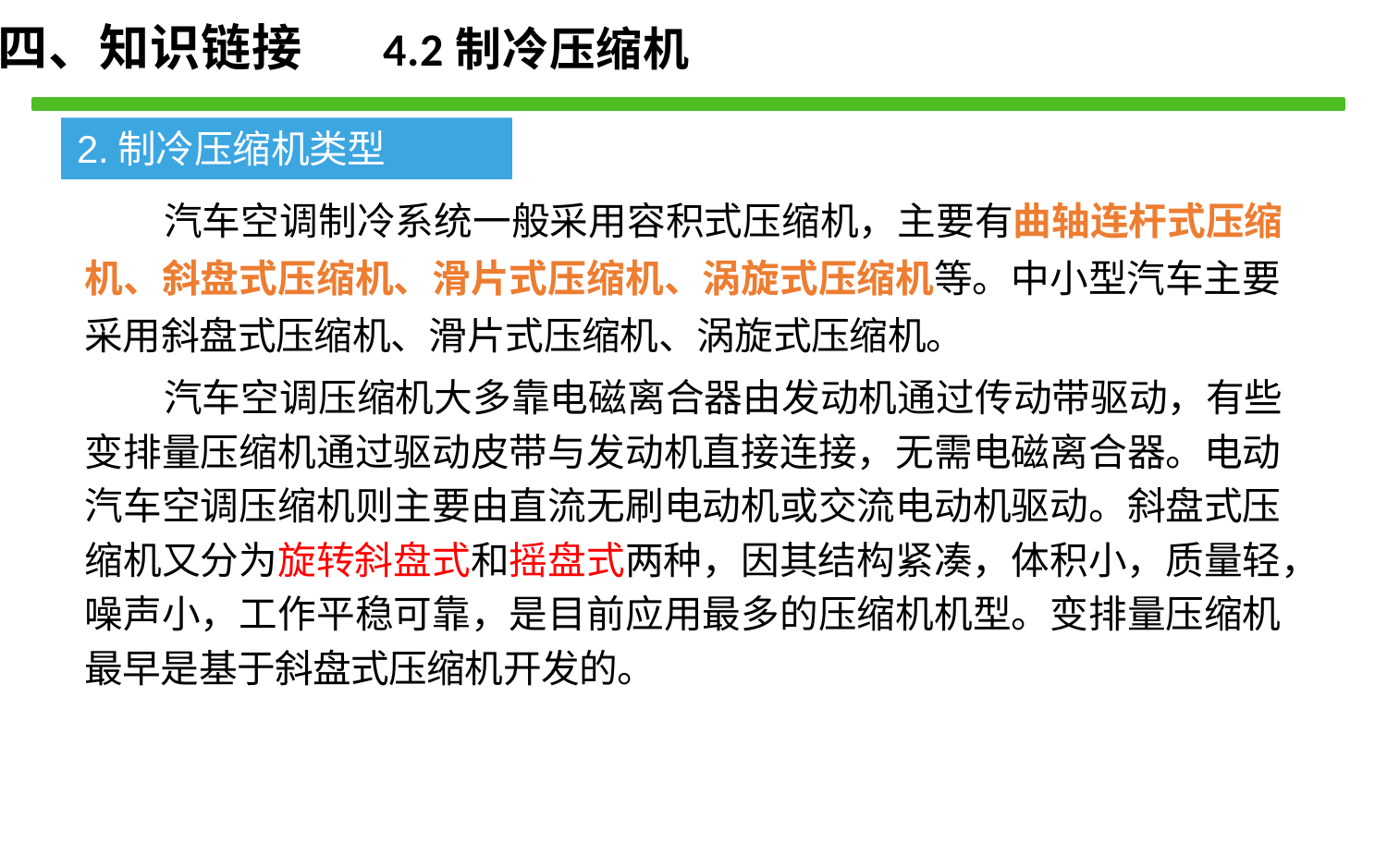

四、知识链接     4.2制冷压缩机

2.制冷压缩机类型

汽车空调制冷系统一般采用容积式压缩机，主要有曲轴连杆式压缩
机、斜盘式压缩机、滑片式压缩机、涡旋式压缩机等。中小型汽车主要    采用斜盘式压缩机、滑片式压缩机、涡旋式压缩机。
汽车空调压缩机大多靠电磁离合器由发动机通过传动带驱动，有些    变排量压缩机通过驱动皮带与发动机直接连接，无需电磁离合器。电动    汽车空调压缩机则主要由直流无刷电动机或交流电动机驱动。斜盘式压    缩机又分为旋转斜盘式和摇盘式两种，因其结构紧凑，体积小，质量轻， 噪声小，工作平稳可靠，是目前应用最多的压缩机机型。变排量压缩机    最早是基于斜盘式压缩机开发的。